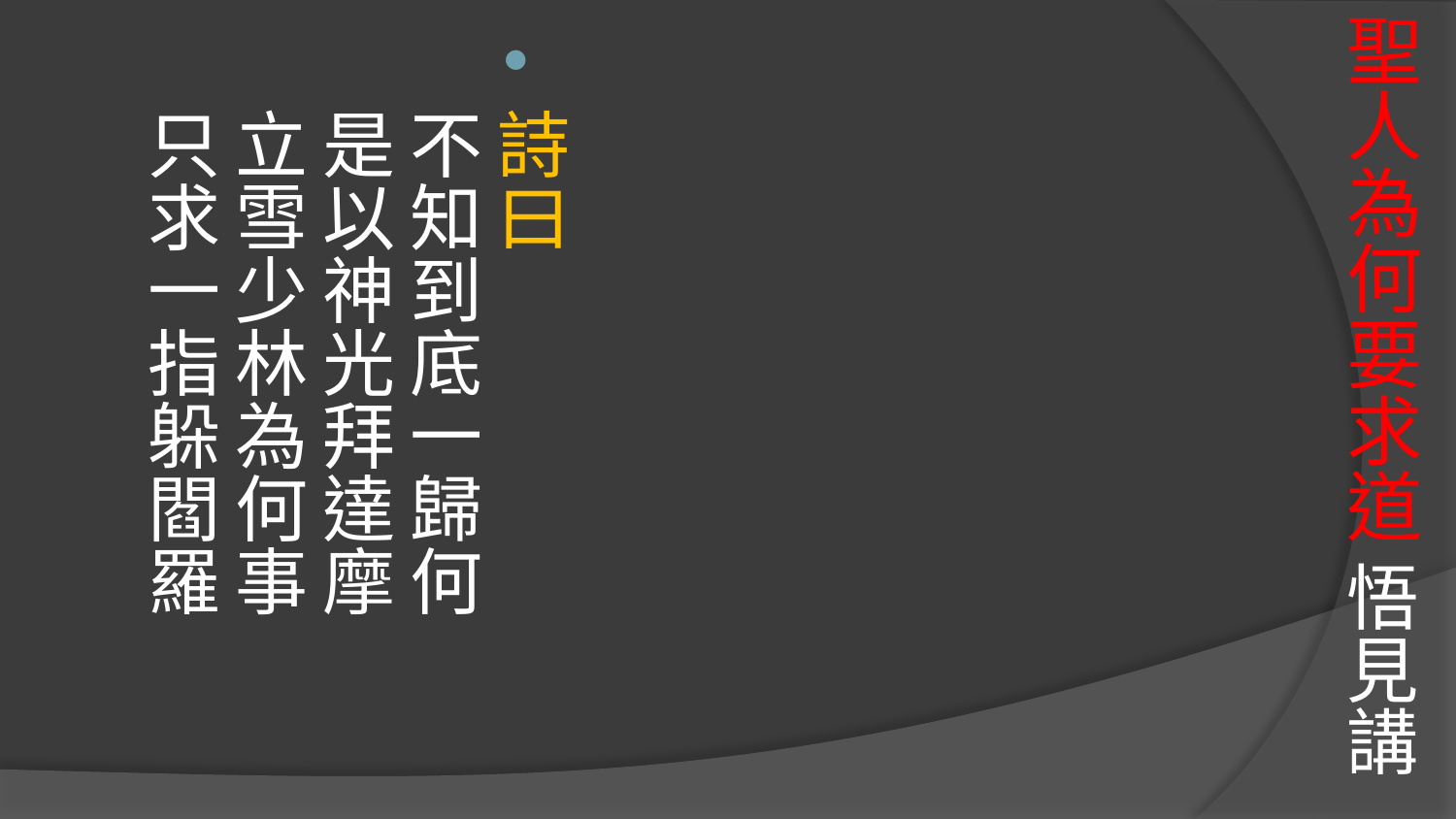

# 聖人為何要求道 悟見講
詩曰
不知到底一歸何 　 
是以神光拜達摩
立雪少林為何事 
只求一指躲閻羅